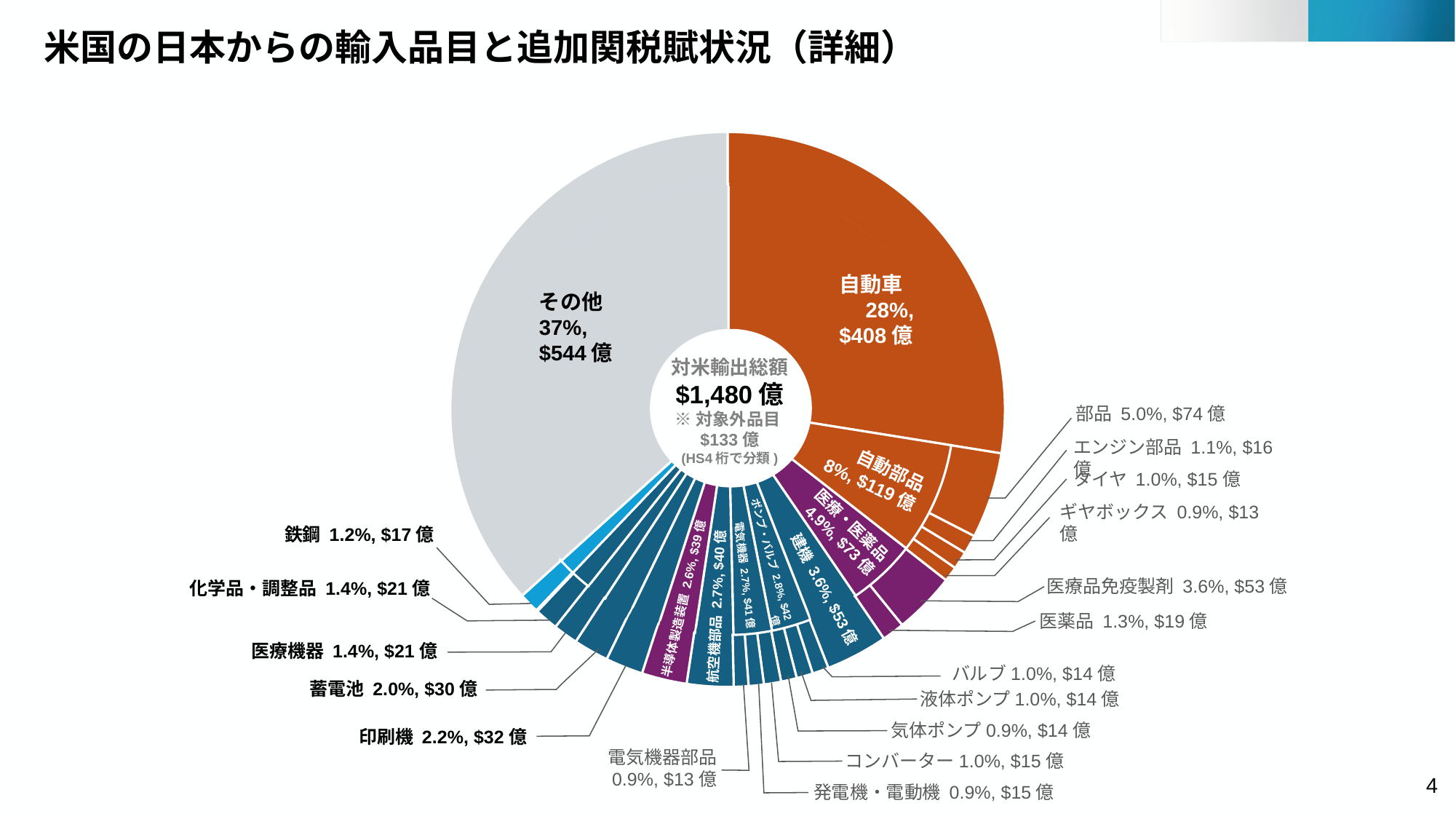

# 米国の日本からの輸入品目と追加関税賦状況（詳細）

### Chart

| Category |  |
|---|---|

### Chart

| Category |  |
|---|---|

自動車　28%,
$408億
その他37%,
$544億

対米輸出総額
$1,480億
※対象外品目$133億
(HS4桁で分類)

部品 5.0%, $74億

エンジン部品 1.1%, $16億
自動部品
8%, $119億

タイヤ 1.0%, $15億

ギヤボックス 0.9%, $13億
医療・医薬品
4.9%, $73億
鉄鋼 1.2%, $17億

ポンプ・バルブ 2.8%, $42億

電気機器 2.7%, $41億
医療品免疫製剤 3.6%, $53億
建機 3.6%, $53億
化学品・調整品 1.4%, $21億
半導体製造装置 2.6%, $39億
航空機部品 2.7%, $40億

医薬品 1.3%, $19億

医療機器 1.4%, $21億

バルブ1.0%, $14億

蓄電池 2.0%, $30億

液体ポンプ1.0%, $14億

気体ポンプ0.9%, $14億
印刷機 2.2%, $32億
電気機器部品
0.9%, $13億
コンバーター1.0%, $15億
4
発電機・電動機 0.9%, $15億